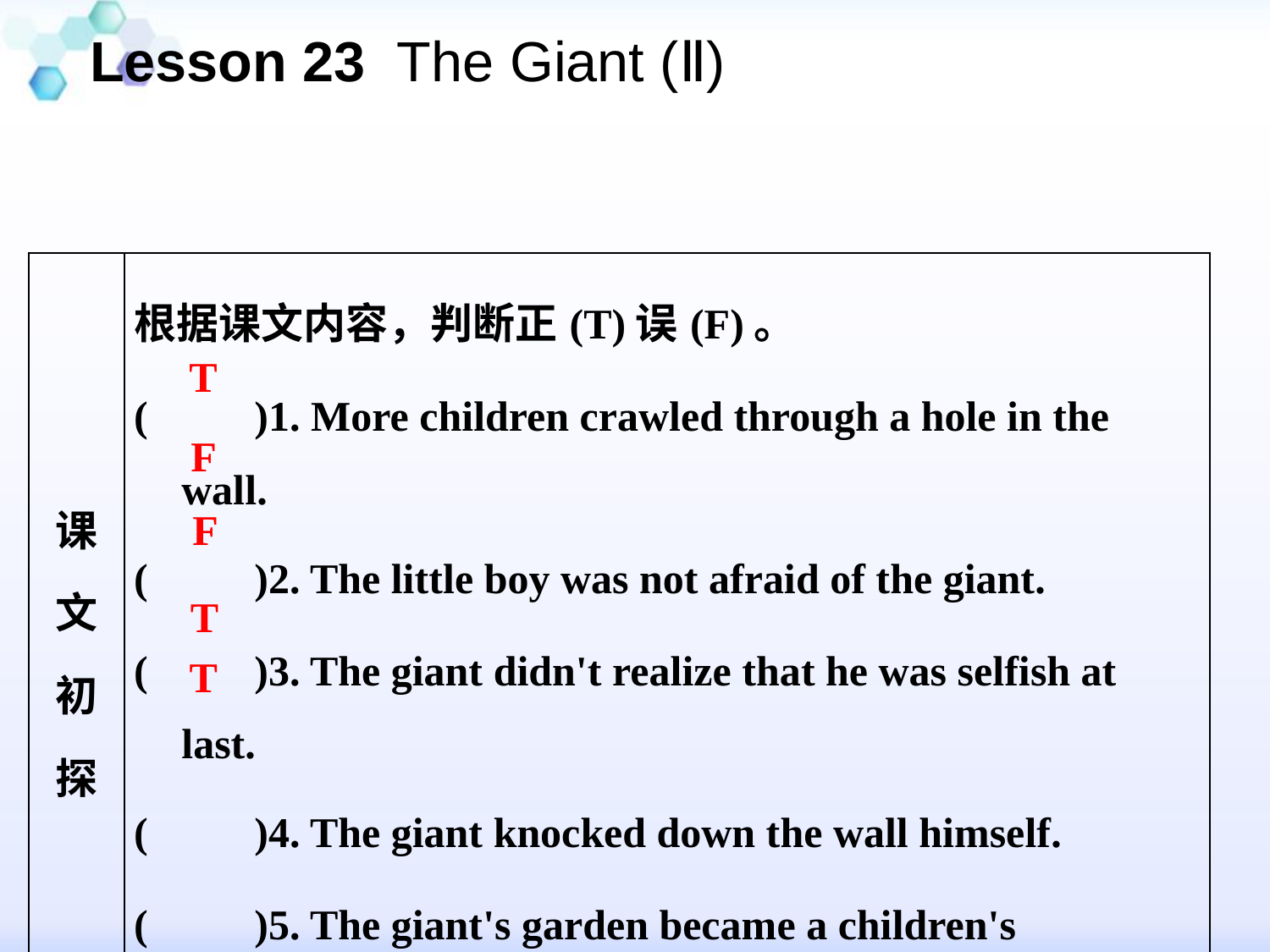

Lesson 23  The Giant (Ⅱ)
#
| 课文初探 | 根据课文内容，判断正(T)误(F)。 (　　)1. More children crawled through a hole in the wall. (　　)2. The little boy was not afraid of the giant. (　　)3. The giant didn't realize that he was selfish at last. (　　)4. The giant knocked down the wall himself. (　　)5. The giant's garden became a children's playground again. |
| --- | --- |
T
F
F
T
T